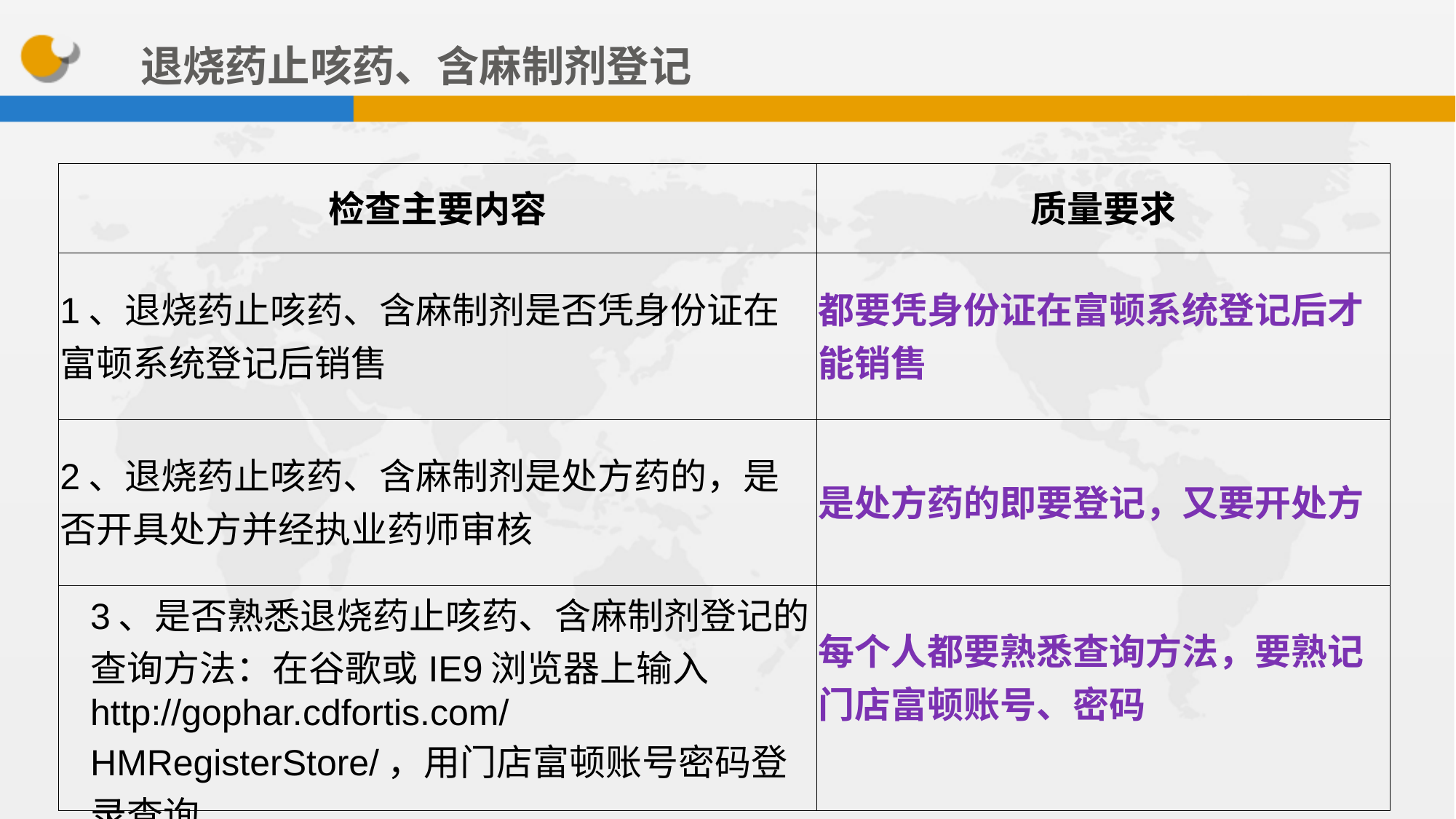

退烧药止咳药、含麻制剂登记
| 检查主要内容 | 质量要求 |
| --- | --- |
| 1、退烧药止咳药、含麻制剂是否凭身份证在富顿系统登记后销售 | 都要凭身份证在富顿系统登记后才能销售 |
| 2、退烧药止咳药、含麻制剂是处方药的，是否开具处方并经执业药师审核 | 是处方药的即要登记，又要开处方 |
| 3、是否熟悉退烧药止咳药、含麻制剂登记的查询方法：在谷歌或IE9浏览器上输入http://gophar.cdfortis.com/HMRegisterStore/，用门店富顿账号密码登录查询 | 每个人都要熟悉查询方法，要熟记门店富顿账号、密码 |
34%